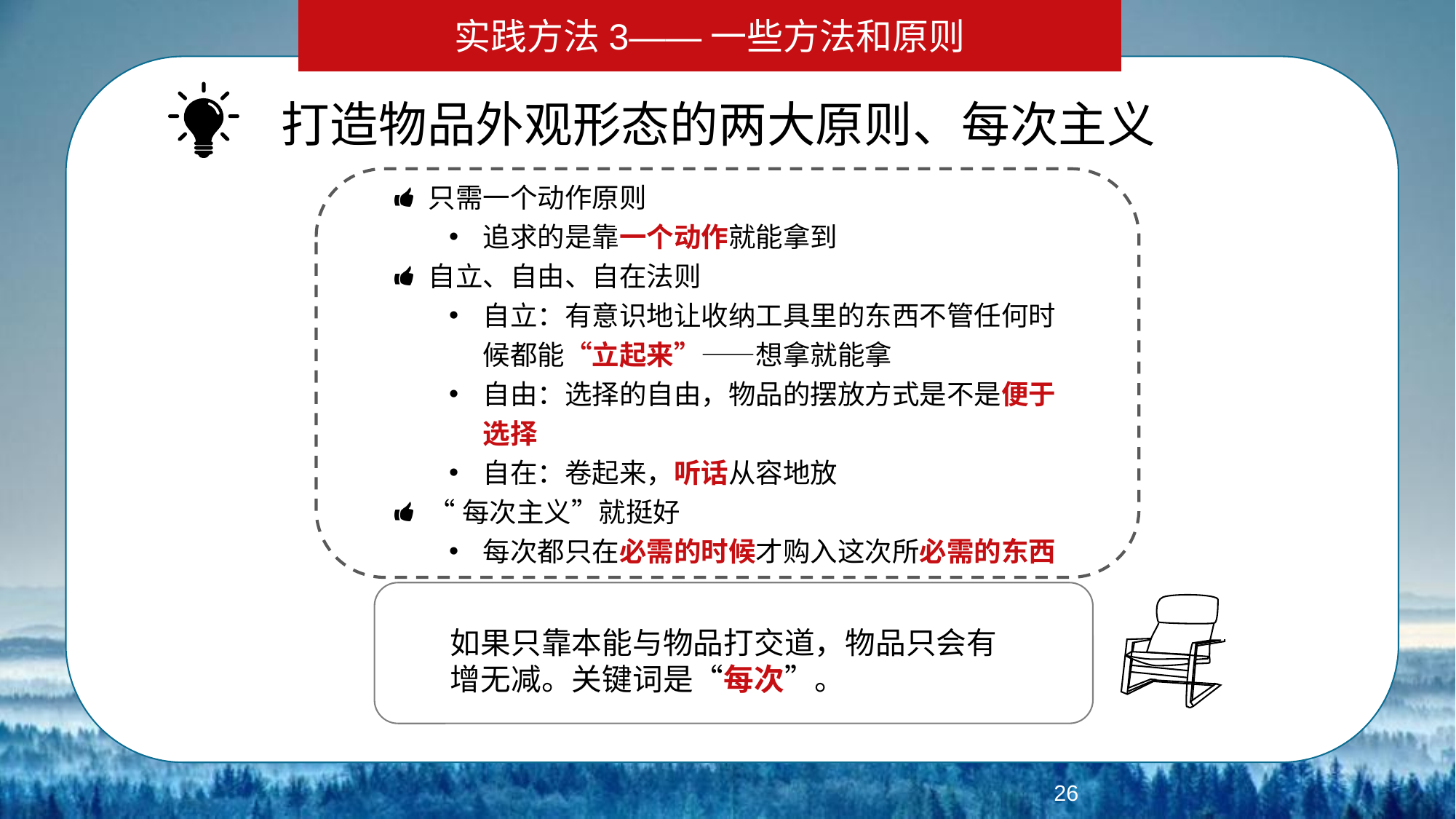

实践方法3——一些方法和原则

打造物品外观形态的两大原则、每次主义

只需一个动作原则
追求的是靠一个动作就能拿到
自立、自由、自在法则
自立：有意识地让收纳工具里的东西不管任何时候都能“立起来”——想拿就能拿
自由：选择的自由，物品的摆放方式是不是便于选择
自在：卷起来，听话从容地放
“每次主义”就挺好
每次都只在必需的时候才购入这次所必需的东西

如果只靠本能与物品打交道，物品只会有增无减。关键词是“每次”。